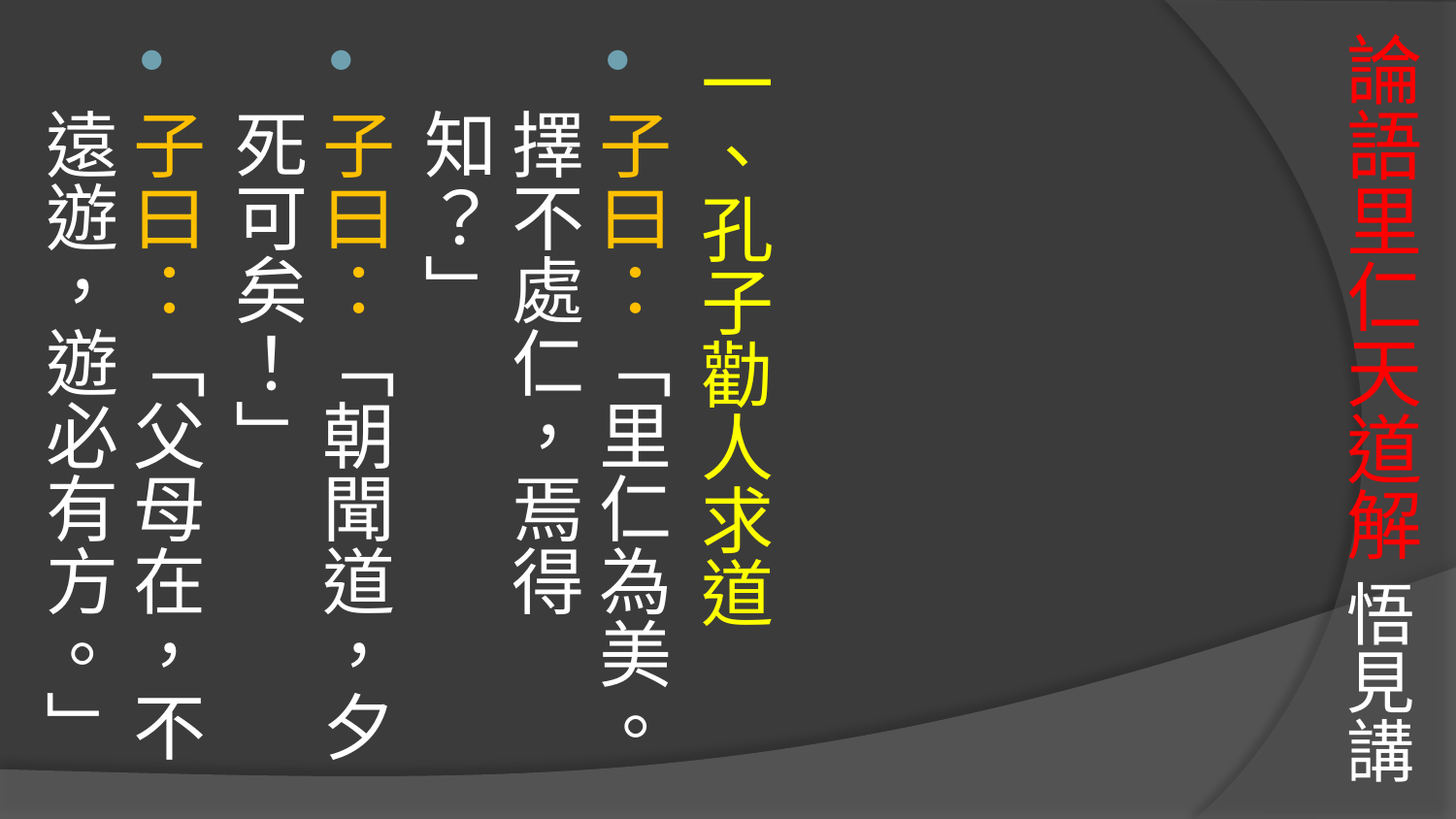

# 論語里仁天道解 悟見講
一、孔子勸人求道
子曰：「里仁為美。擇不處仁，焉得知？」
子曰：「朝聞道，夕死可矣！」
子曰：「父母在，不遠遊，遊必有方。」